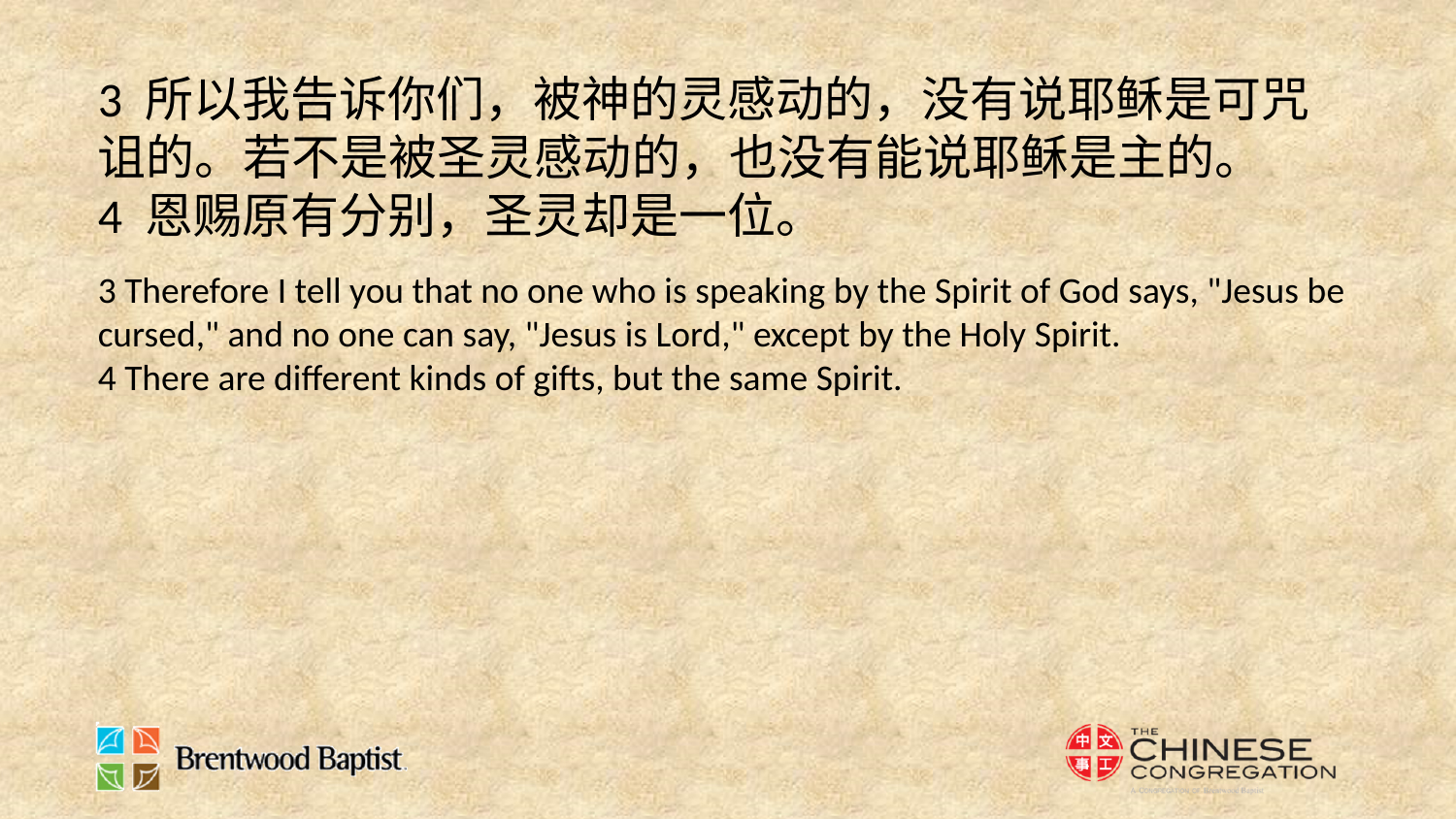

3 所以我告诉你们，被神的灵感动的，没有说耶稣是可咒诅的。若不是被圣灵感动的，也没有能说耶稣是主的。
4 恩赐原有分别，圣灵却是一位。

3 Therefore I tell you that no one who is speaking by the Spirit of God says, "Jesus be cursed," and no one can say, "Jesus is Lord," except by the Holy Spirit.
4 There are different kinds of gifts, but the same Spirit.